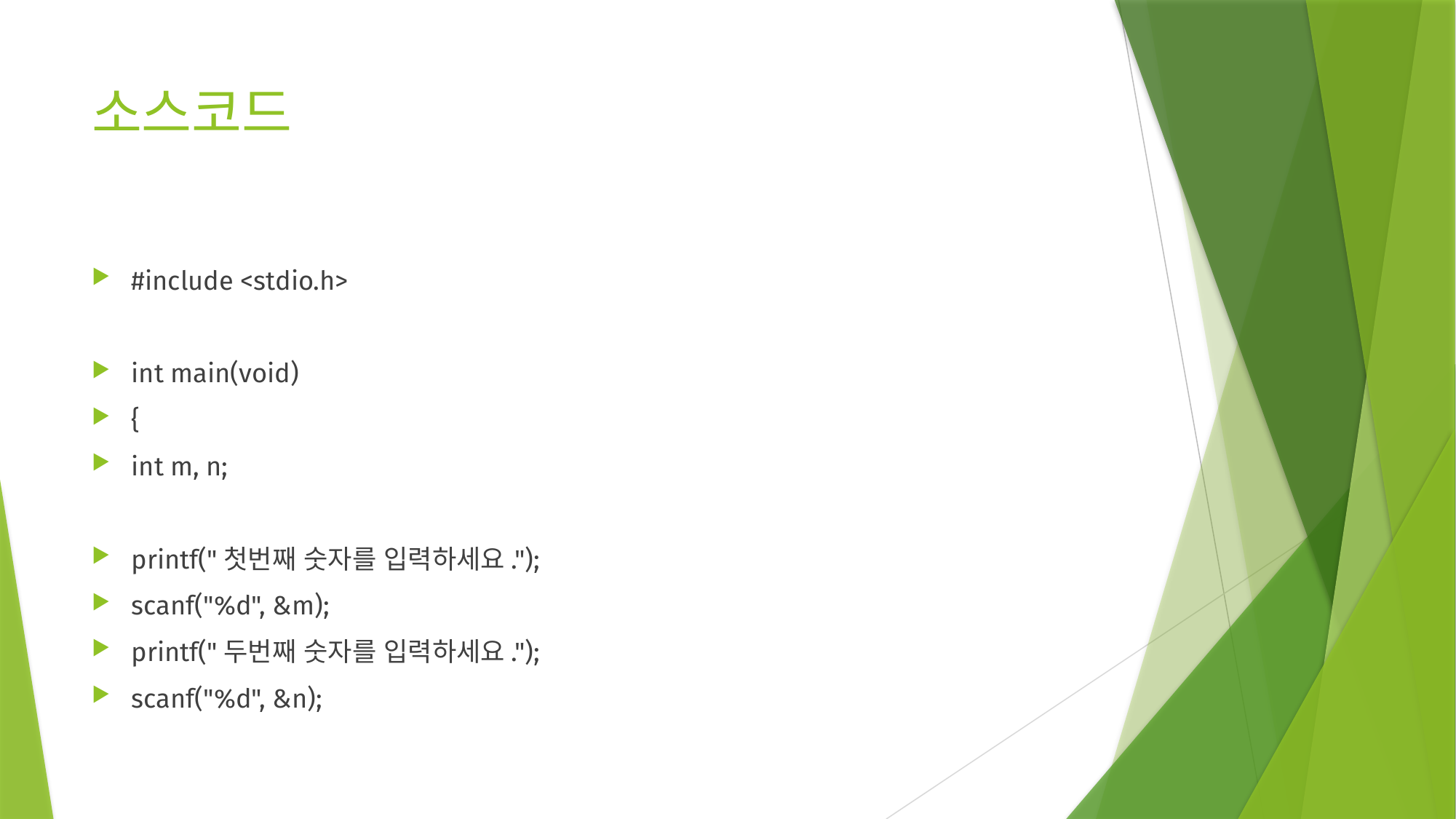

# 소스코드
#include <stdio.h>

int main(void)
{
int m, n;

printf("첫번째 숫자를 입력하세요.");
scanf("%d", &m);
printf("두번째 숫자를 입력하세요.");
scanf("%d", &n);